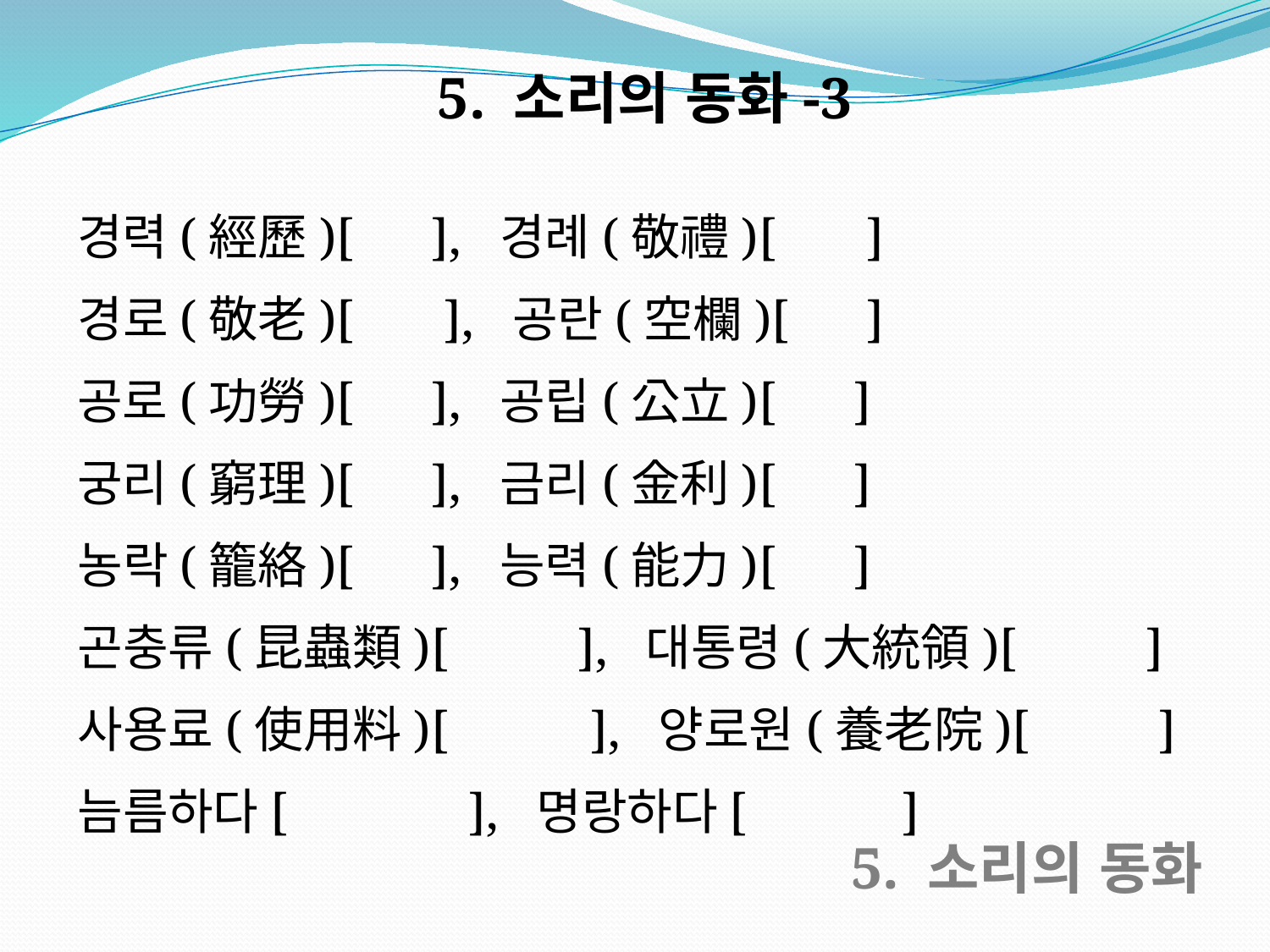

5. 소리의 동화-3
경력(經歷)[      ],  경례(敬禮)[       ]
경로(敬老)[       ],  공란(空欄)[      ]
공로(功勞)[      ],  공립(公立)[      ]
궁리(窮理)[      ],  금리(金利)[      ]
농락(籠絡)[      ],  능력(能力)[      ]
곤충류(昆蟲類)[          ],  대통령(大統領)[          ]
사용료(使用料)[           ],  양로원(養老院)[          ]
늠름하다[              ],  명랑하다[            ]
5. 소리의 동화